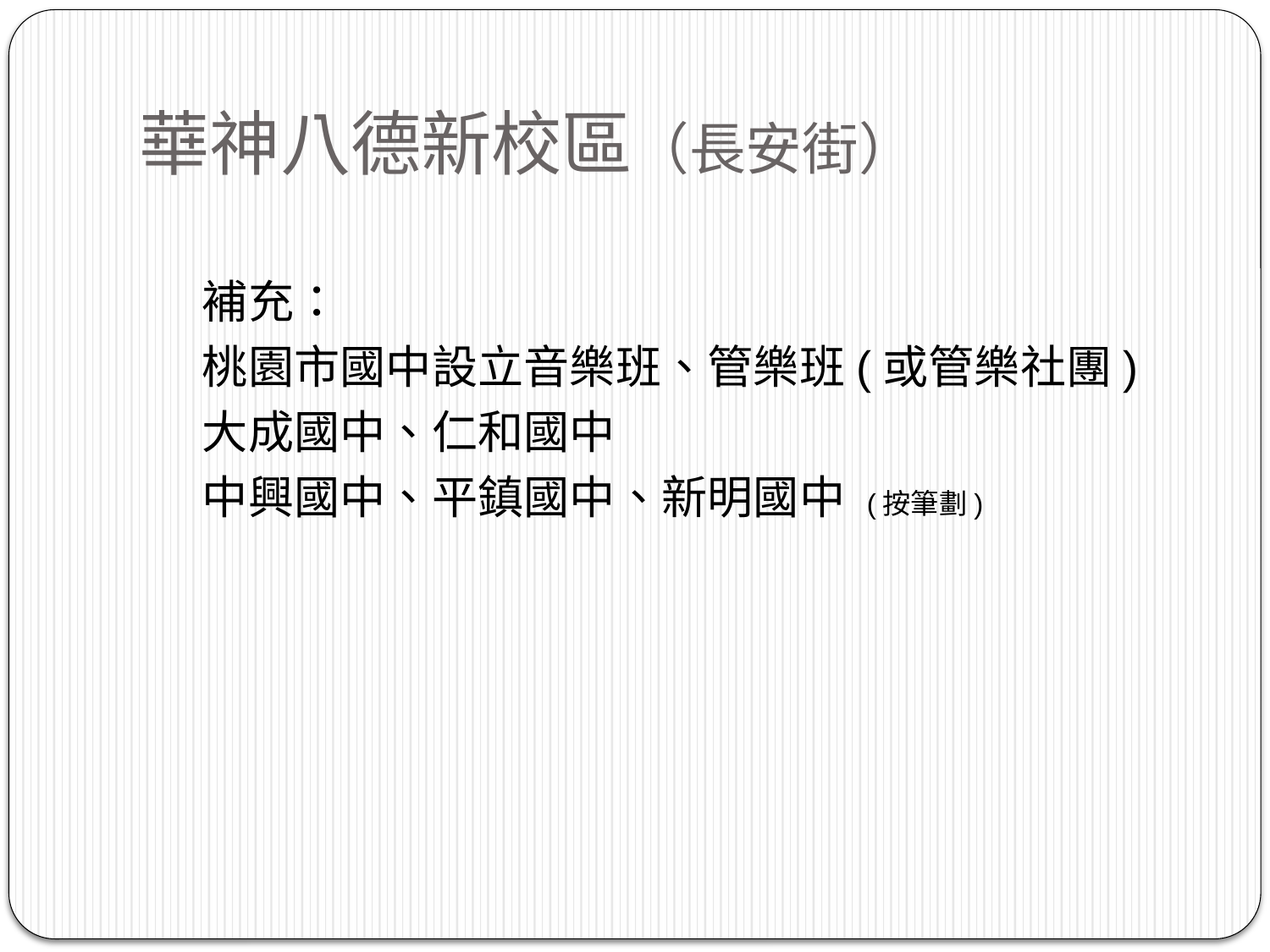

# 華神八德新校區（長安街）

     補充：
     桃園市國中設立音樂班、管樂班(或管樂社團)
     大成國中、仁和國中
     中興國中、平鎮國中、新明國中 (按筆劃)